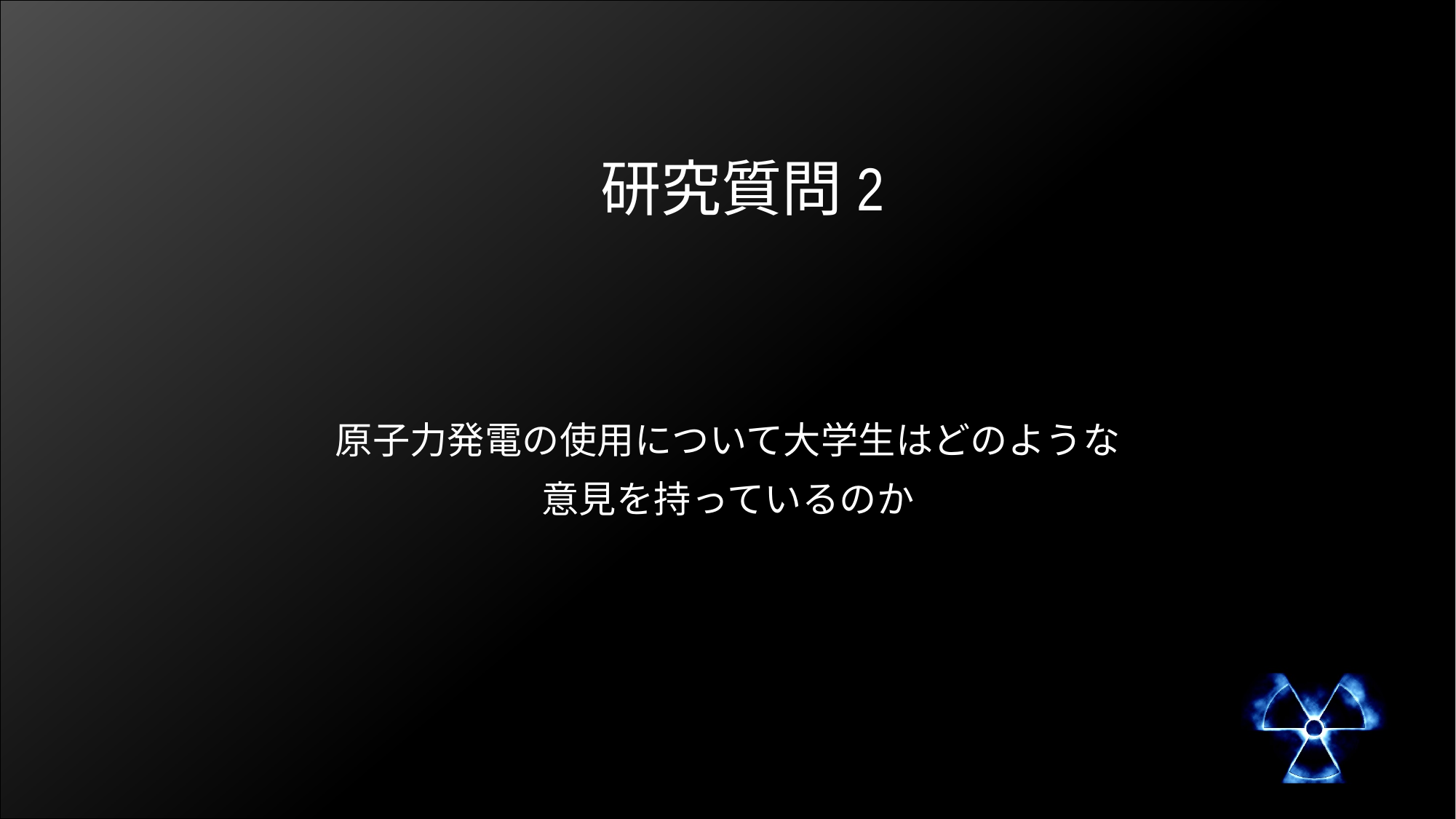

# 研究質問2
原子力発電の使用について大学生はどのような
意見を持っているのか